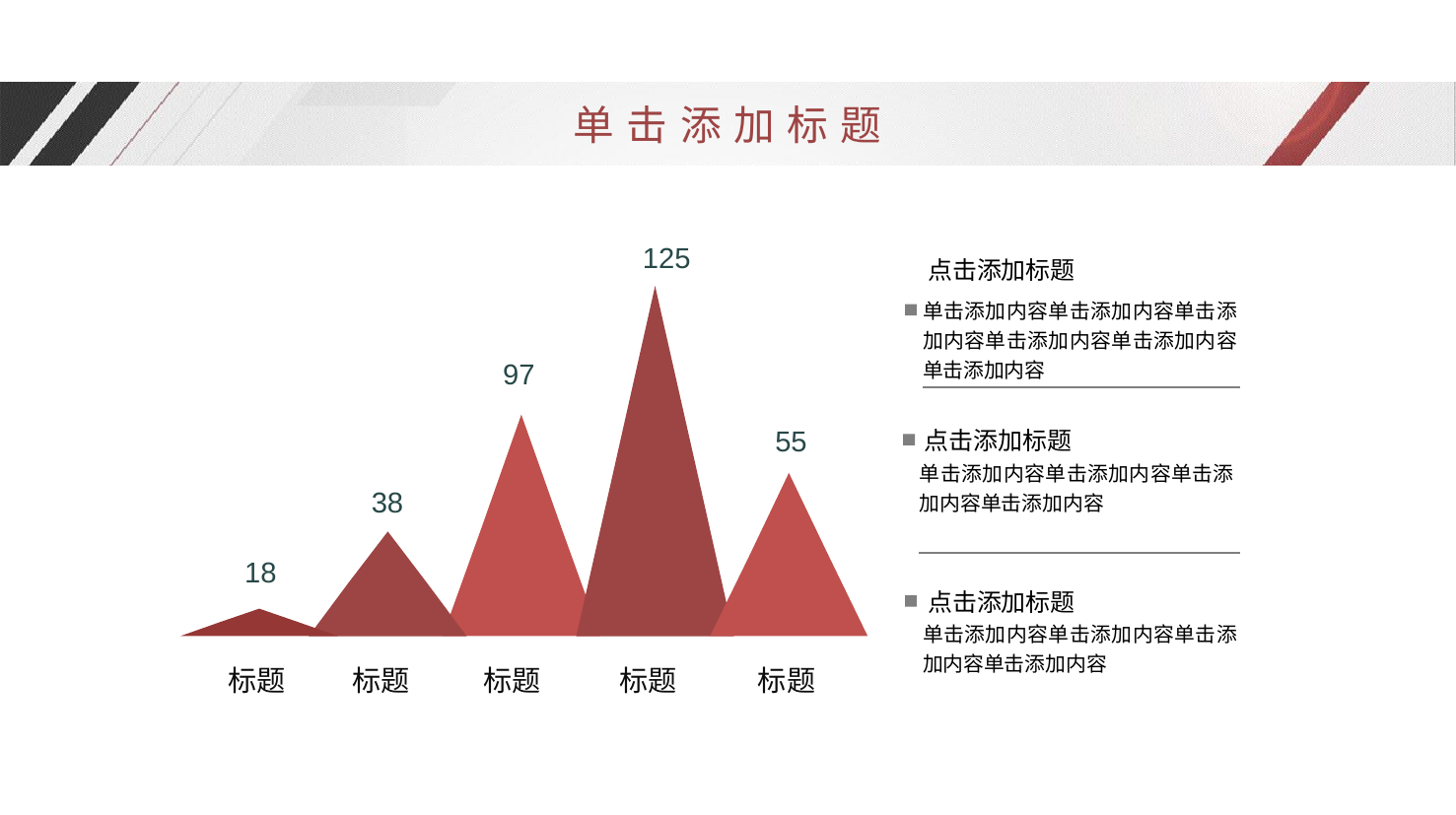

单击添加标题
125

97

55

38

18

标题
标题
标题
标题
标题
点击添加标题
单击添加内容单击添加内容单击添加内容单击添加内容单击添加内容单击添加内容

点击添加标题
单击添加内容单击添加内容单击添加内容单击添加内容

点击添加标题
单击添加内容单击添加内容单击添加内容单击添加内容